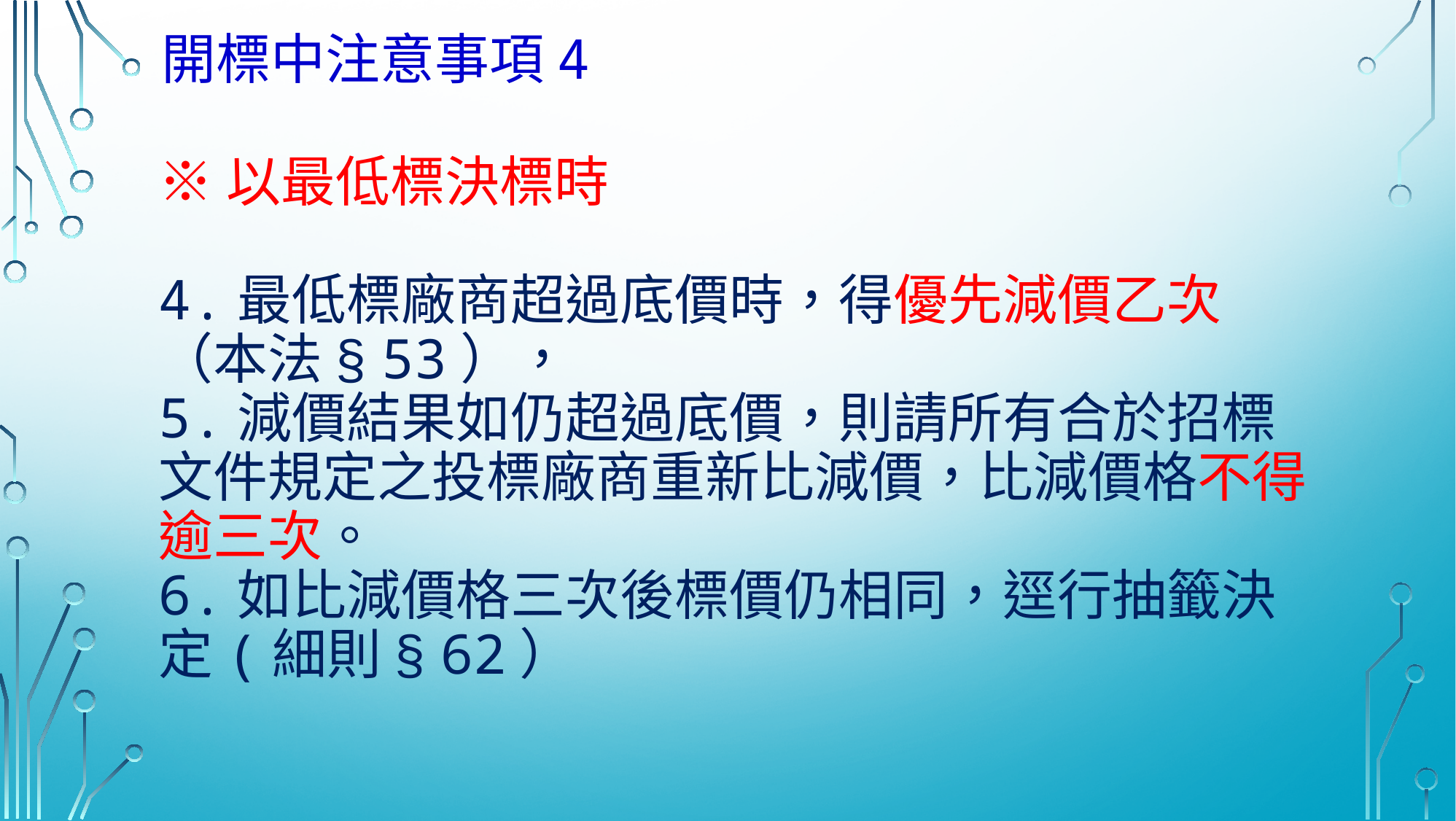

開標中注意事項4
# ※以最低標決標時 4.最低標廠商超過底價時，得優先減價乙次（本法§ 53）， 5.減價結果如仍超過底價，則請所有合於招標文件規定之投標廠商重新比減價，比減價格不得逾三次。 6.如比減價格三次後標價仍相同，逕行抽籤決定(細則§ 62）